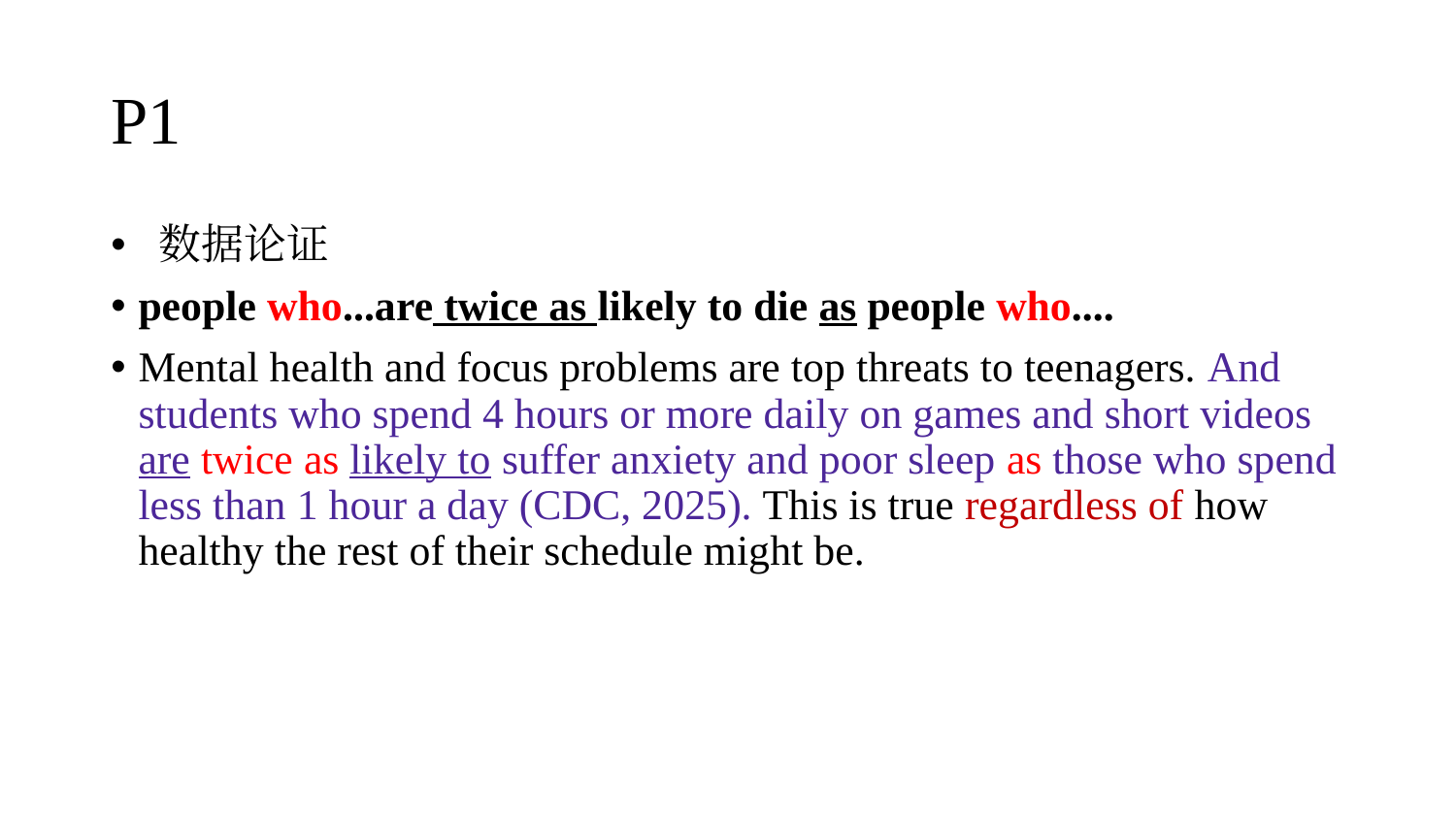

# P1
 数据论证
people who...are twice as likely to die as people who....
Mental health and focus problems are top threats to teenagers. And students who spend 4 hours or more daily on games and short videos are twice as likely to suffer anxiety and poor sleep as those who spend less than 1 hour a day (CDC, 2025). This is true regardless of how healthy the rest of their schedule might be.